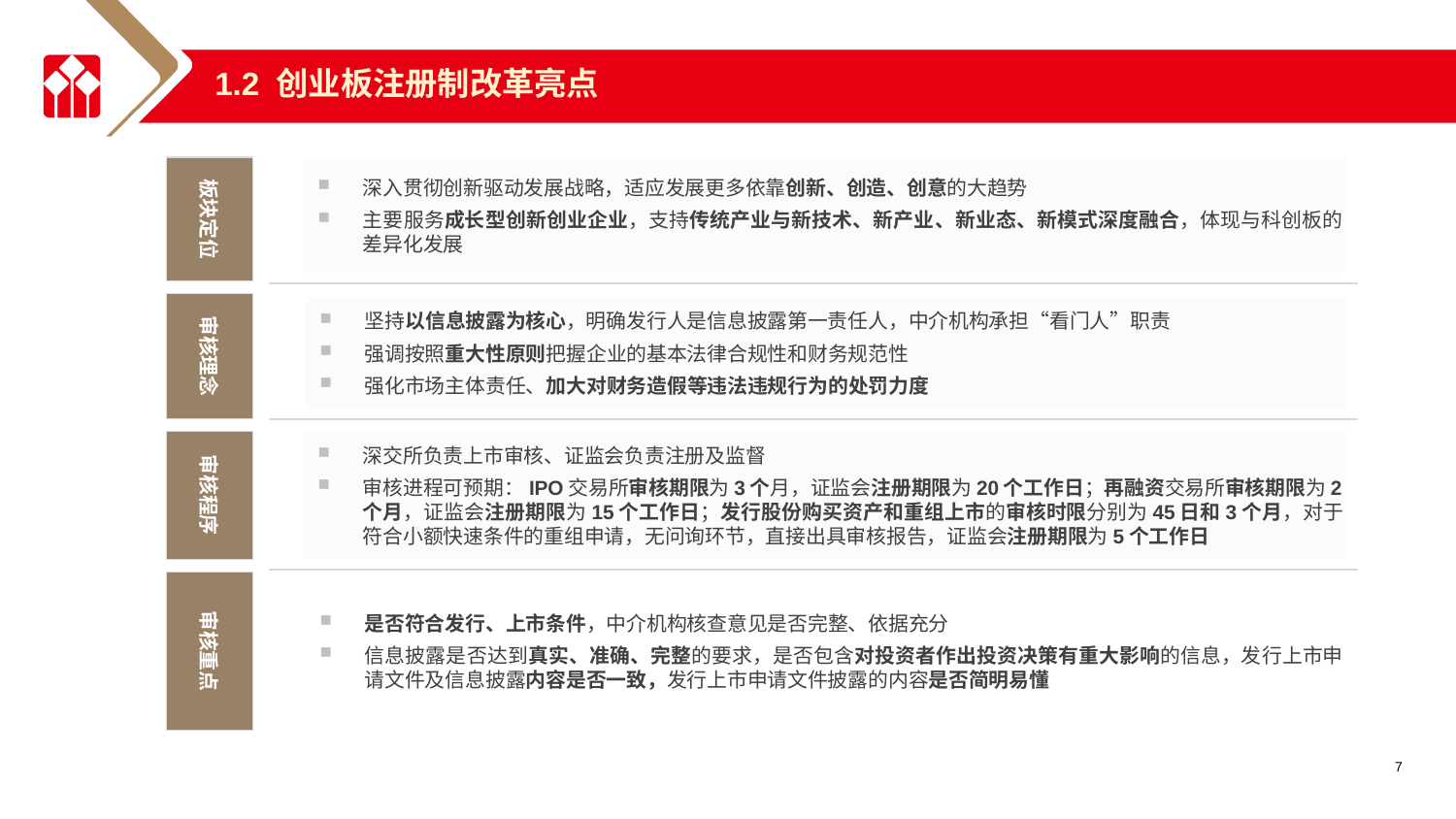

1.2 创业板注册制改革亮点
板块定位
深入贯彻创新驱动发展战略，适应发展更多依靠创新、创造、创意的大趋势
主要服务成长型创新创业企业，支持传统产业与新技术、新产业、新业态、新模式深度融合，体现与科创板的差异化发展
审核理念
坚持以信息披露为核心，明确发行人是信息披露第一责任人，中介机构承担“看门人”职责
强调按照重大性原则把握企业的基本法律合规性和财务规范性
强化市场主体责任、加大对财务造假等违法违规行为的处罚力度
审核程序
深交所负责上市审核、证监会负责注册及监督
审核进程可预期：IPO交易所审核期限为3个月，证监会注册期限为20个工作日；再融资交易所审核期限为2个月，证监会注册期限为15个工作日；发行股份购买资产和重组上市的审核时限分别为45日和3个月，对于符合小额快速条件的重组申请，无问询环节，直接出具审核报告，证监会注册期限为5个工作日
审核重点
是否符合发行、上市条件，中介机构核查意见是否完整、依据充分
信息披露是否达到真实、准确、完整的要求，是否包含对投资者作出投资决策有重大影响的信息，发行上市申请文件及信息披露内容是否一致，发行上市申请文件披露的内容是否简明易懂